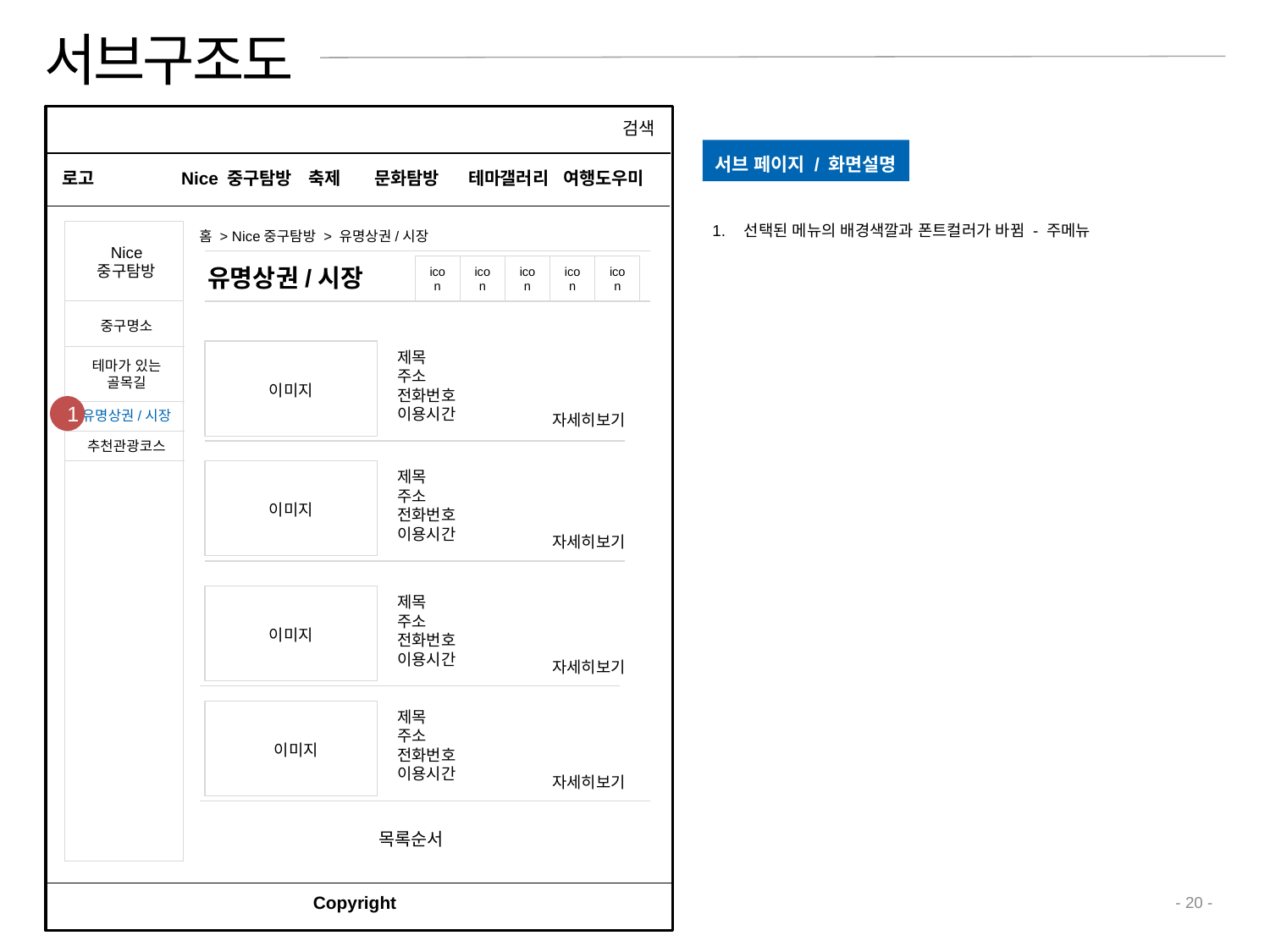

# 서브구조도
ㄷ
검색
서브 페이지 / 화면설명

로고
Nice 중구탐방	축제       문화탐방      테마갤러리   여행도우미
선택된 메뉴의 배경색깔과 폰트컬러가 바뀜 - 주메뉴

Nice
중구탐방
홈 > Nice중구탐방 > 유명상권/시장
유명상권/시장
icon
icon
icon
icon
icon

중구명소

이미지
제목
주소
전화번호
이용시간
테마가 있는
골목길
1
유명상권/시장
자세히보기
추천관광코스

이미지
제목
주소
전화번호
이용시간
자세히보기

이미지
제목
주소
전화번호
이용시간
자세히보기

이미지
제목
주소
전화번호
이용시간
자세히보기
목록순서
Copyright